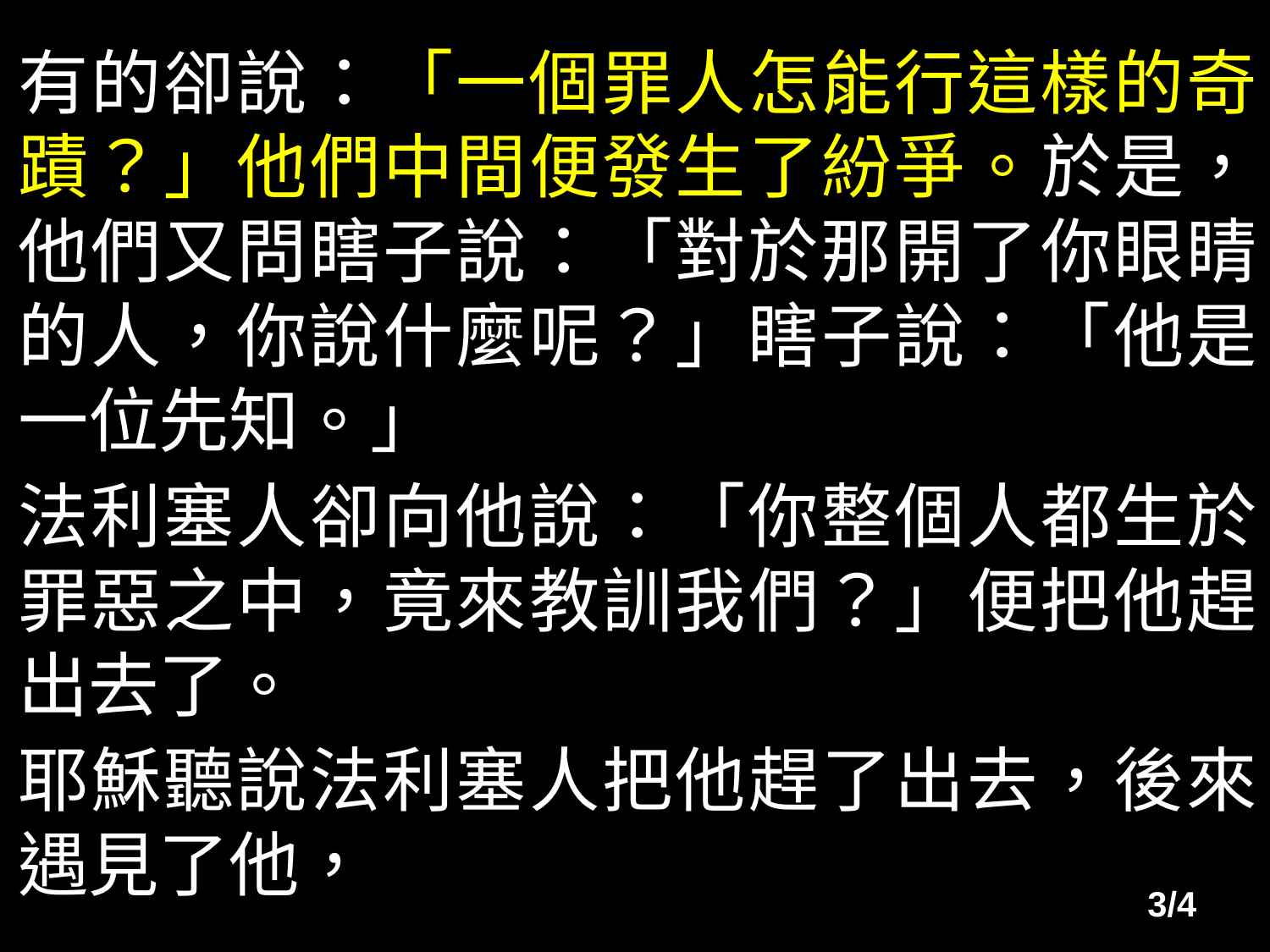

有的卻說：「一個罪人怎能行這樣的奇蹟？」他們中間便發生了紛爭。於是，他們又問瞎子說：「對於那開了你眼睛的人，你說什麼呢？」瞎子說：「他是一位先知。」
法利塞人卻向他說：「你整個人都生於罪惡之中，竟來教訓我們？」便把他趕出去了。
耶穌聽說法利塞人把他趕了出去，後來遇見了他，
3/4